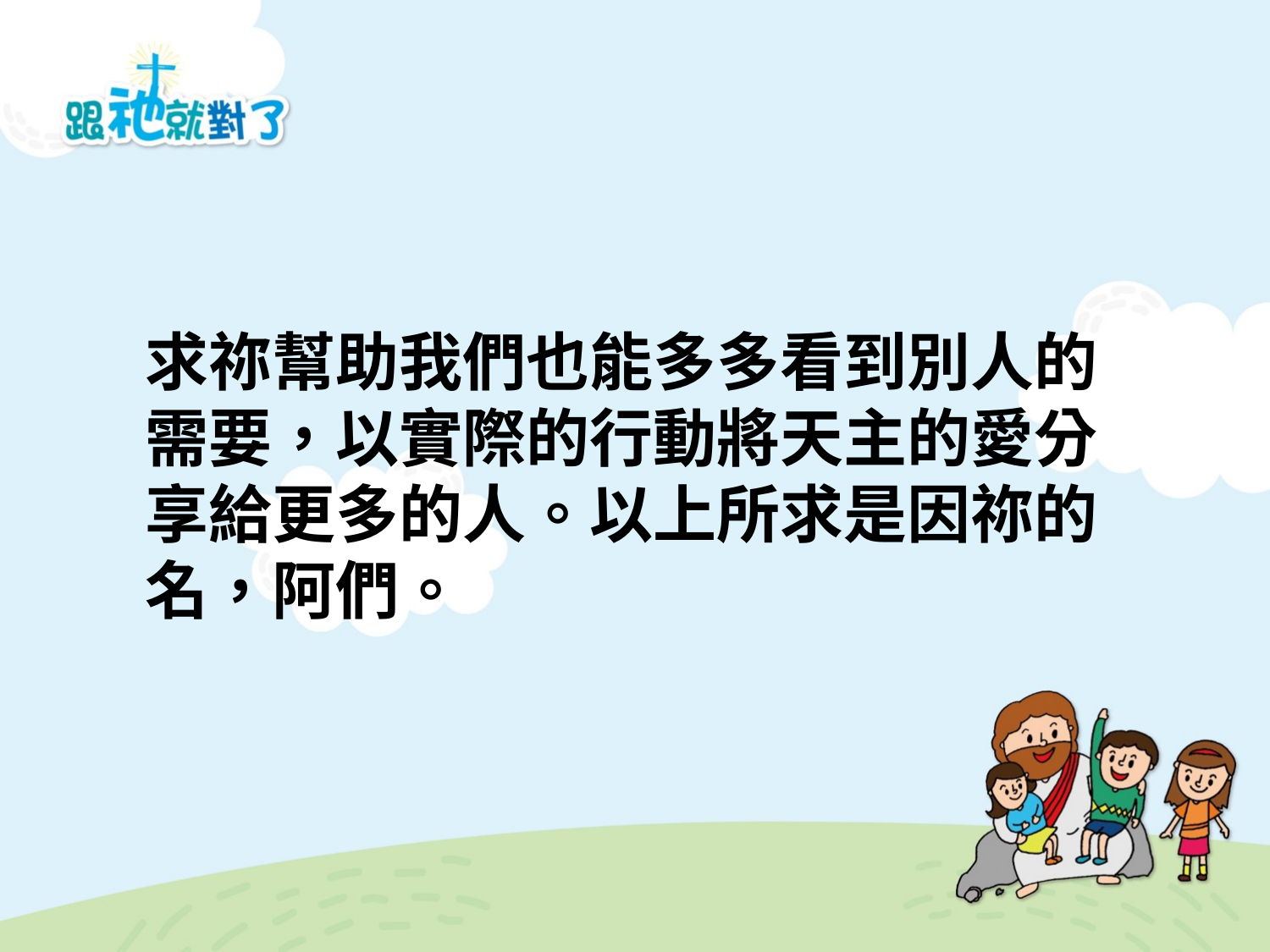

求祢幫助我們也能多多看到別人的需要，以實際的行動將天主的愛分享給更多的人。以上所求是因祢的名，阿們。